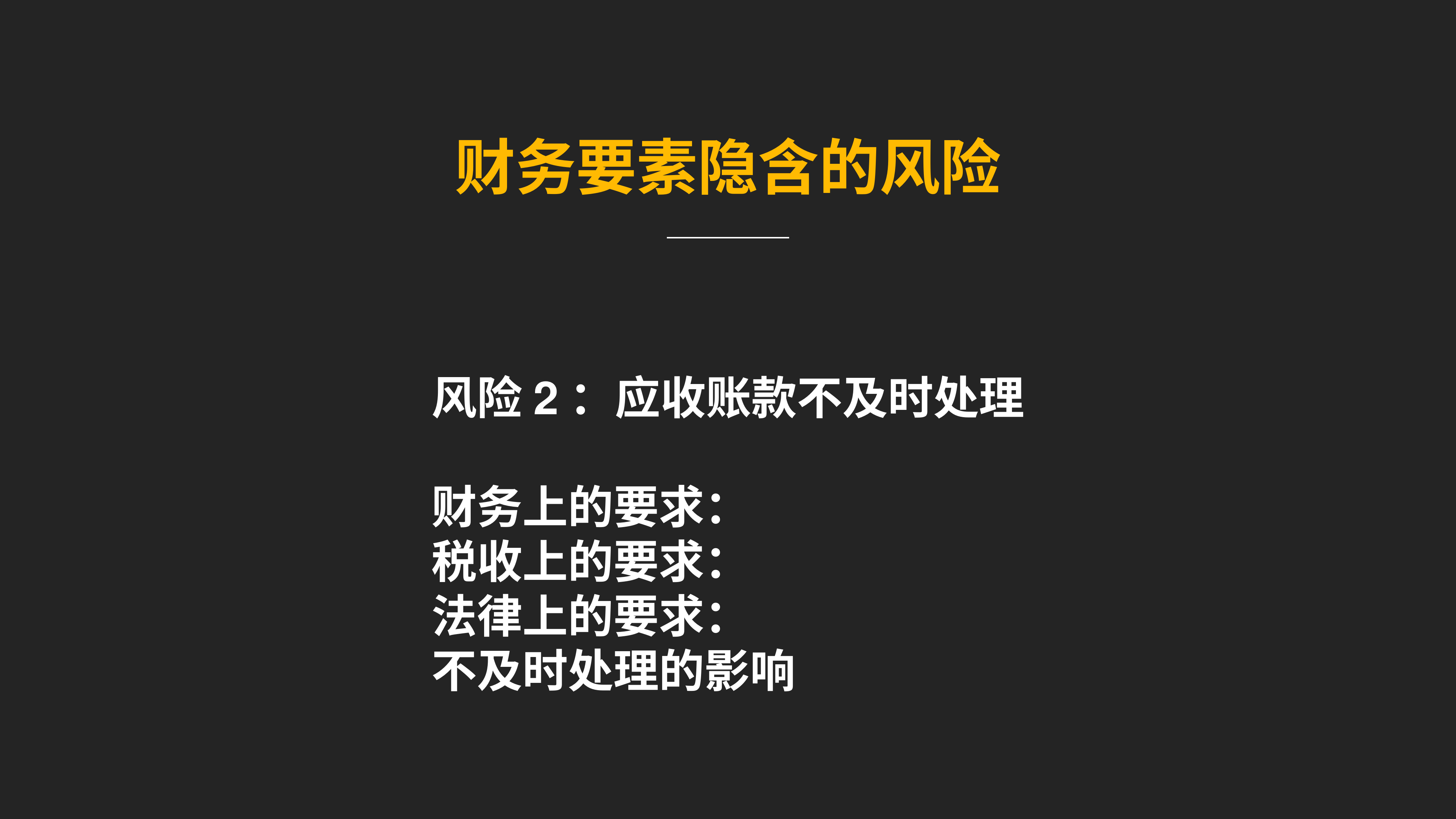

财务要素隐含的风险

风险2：应收账款不及时处理

财务上的要求：
税收上的要求：
法律上的要求：
不及时处理的影响